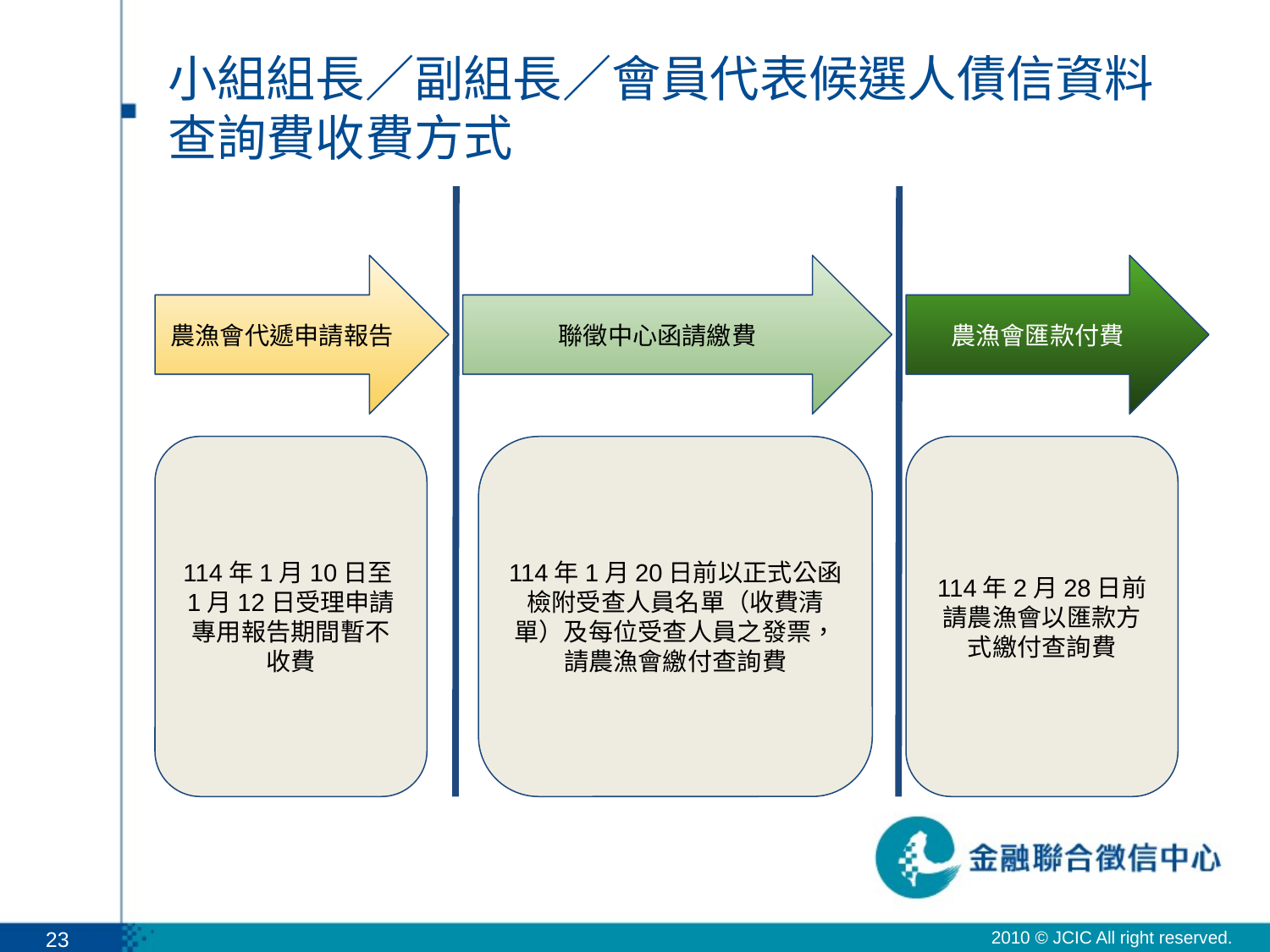

# 小組組長／副組長／會員代表候選人債信資料查詢費收費方式
農漁會代遞申請報告
聯徵中心函請繳費
農漁會匯款付費
114年1月10日至1月12日受理申請專用報告期間暫不收費
114年1月20日前以正式公函檢附受查人員名單（收費清單）及每位受查人員之發票，請農漁會繳付查詢費
114年2月28日前請農漁會以匯款方式繳付查詢費
23